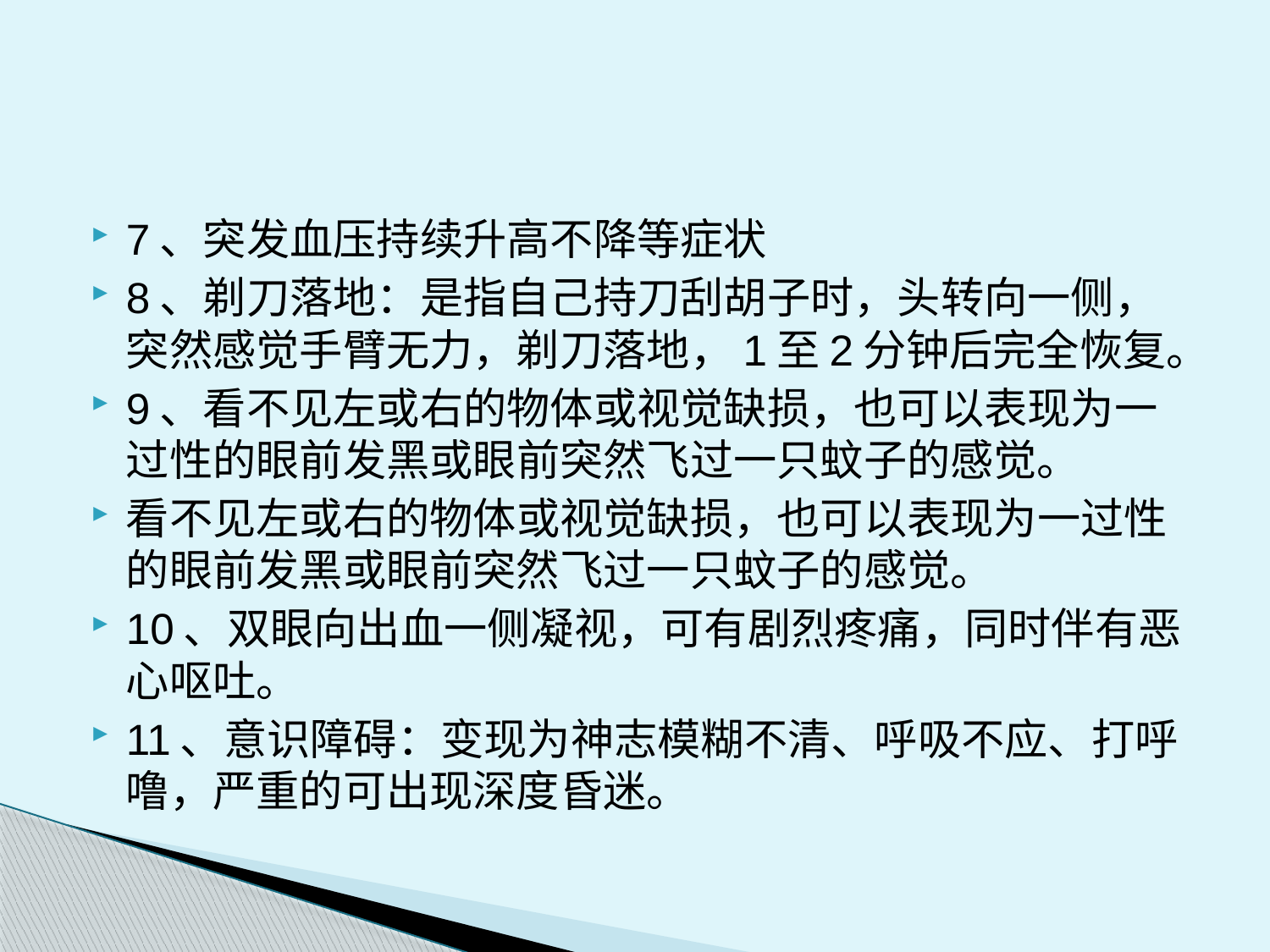

#
7、突发血压持续升高不降等症状
8、剃刀落地：是指自己持刀刮胡子时，头转向一侧，突然感觉手臂无力，剃刀落地，1至2分钟后完全恢复。
9、看不见左或右的物体或视觉缺损，也可以表现为一过性的眼前发黑或眼前突然飞过一只蚊子的感觉。
看不见左或右的物体或视觉缺损，也可以表现为一过性的眼前发黑或眼前突然飞过一只蚊子的感觉。
10、双眼向出血一侧凝视，可有剧烈疼痛，同时伴有恶心呕吐。
11、意识障碍：变现为神志模糊不清、呼吸不应、打呼噜，严重的可出现深度昏迷。